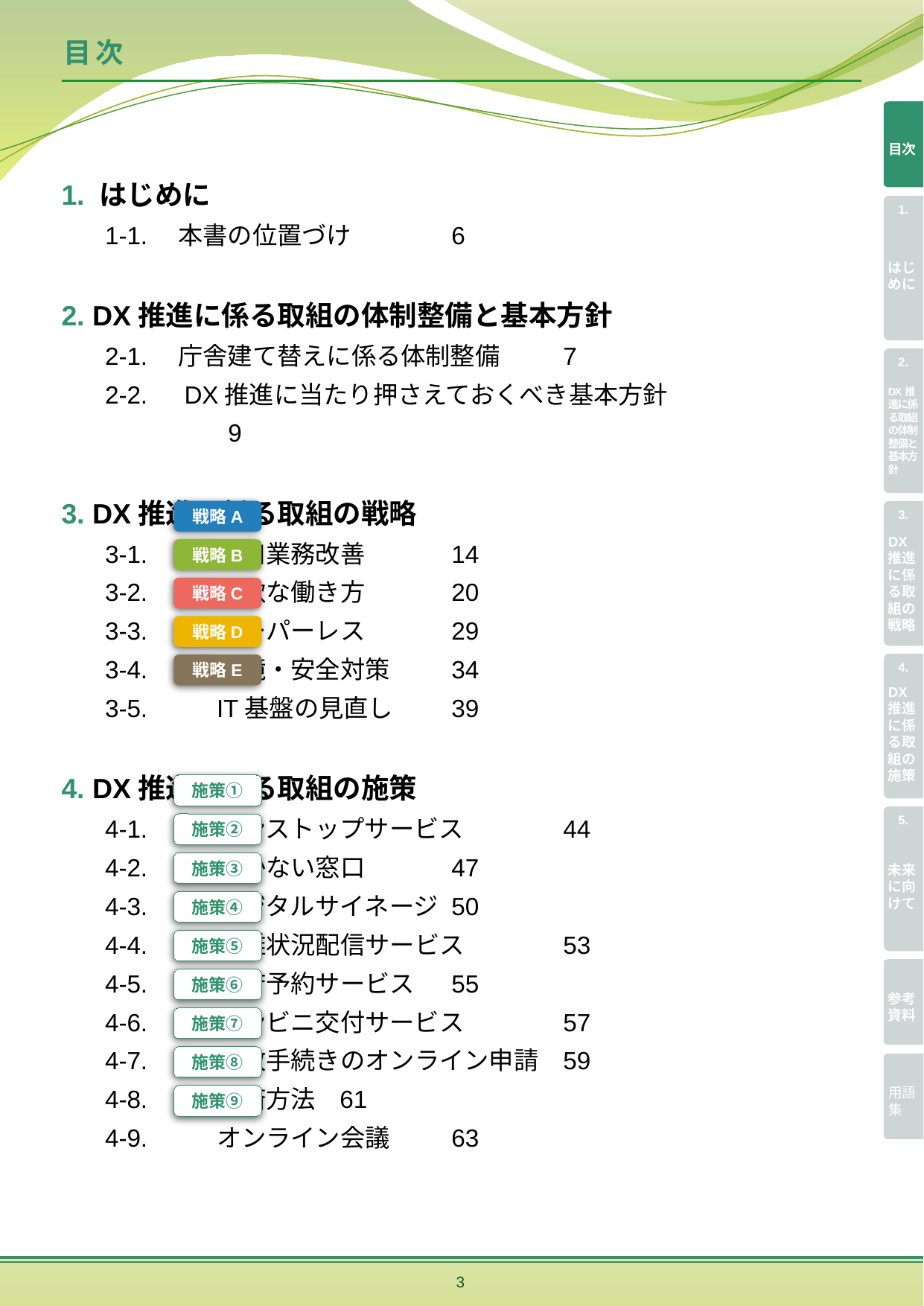

# 目次
1. はじめに
1-1.　本書の位置づけ 	 6

2. DX推進に係る取組の体制整備と基本方針
2-1.　庁舎建て替えに係る体制整備 	 7
2-2.　DX推進に当たり押さえておくべき基本方針 	 9

3. DX推進に係る取組の戦略
3-1.	窓口業務改善 	 14
3-2. 	柔軟な働き方 	 20
3-3. 	ペーパーレス 	 29
3-4. 	環境・安全対策 	 34
3-5. 	IT基盤の見直し 	 39

4. DX推進に係る取組の施策
4-1. 	ワンストップサービス 	 44
4-2. 	書かない窓口 	 47
4-3. 	デジタルサイネージ	 50
4-4. 	混雑状況配信サービス 	 53
4-5. 	来庁予約サービス 	 55
4-6. 	コンビニ交付サービス 	 57
4-7. 	行政手続きのオンライン申請 	 59
4-8.	決済方法 	 61
4-9.	オンライン会議 	 63
戦略A
戦略B
戦略C
戦略D
戦略E
施策①
施策②
施策③
施策④
施策⑤
施策⑥
施策⑦
施策⑧
施策⑨
3